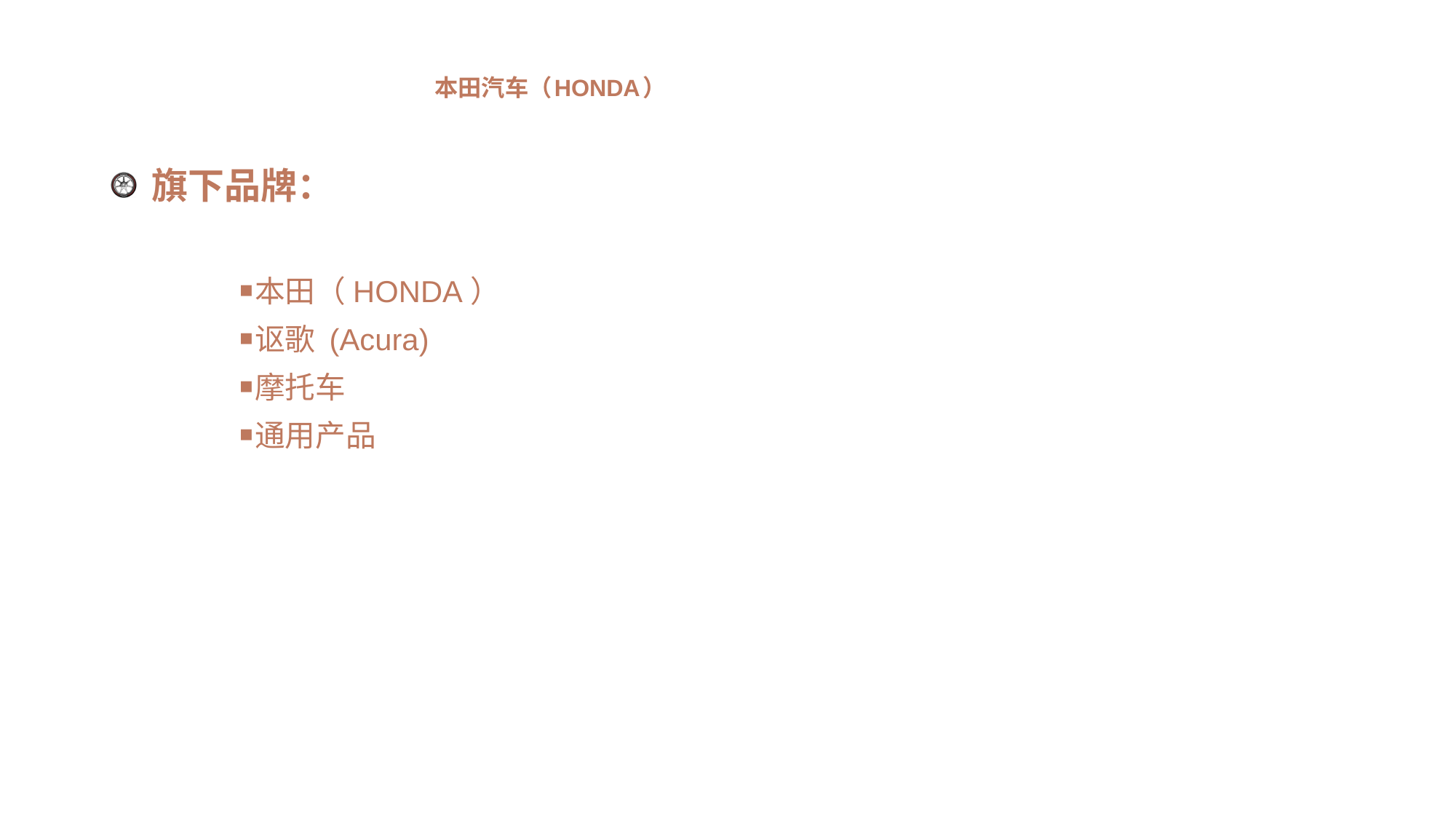

本田汽车（HONDA）
旗下品牌：

                  ￭本田（HONDA）
                  ￭讴歌 (Acura)
                  ￭摩托车
                  ￭通用产品